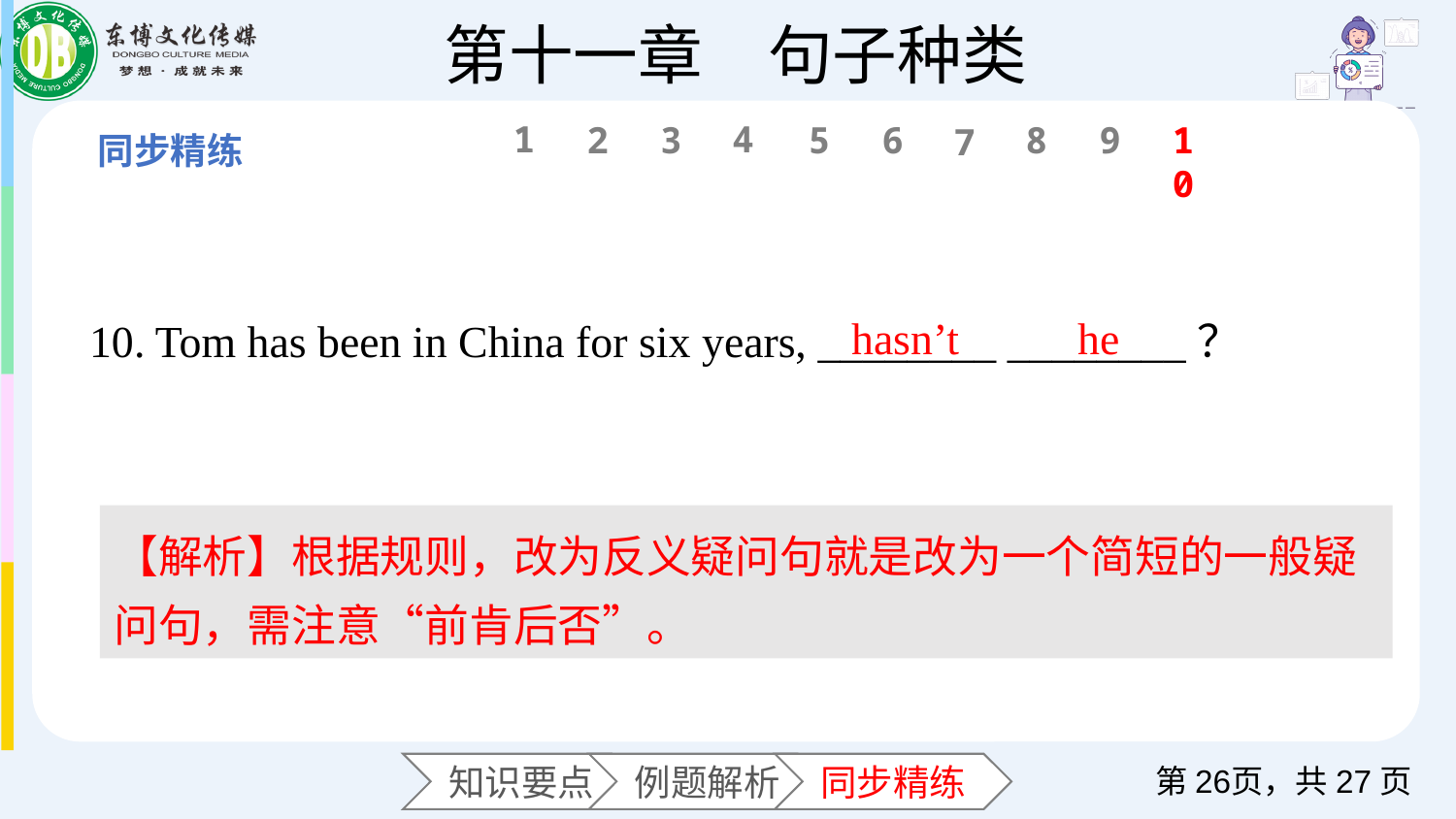

1
4
6
2
3
5
8
9
10
7

10. Tom has been in China for six years, ________ ________？
hasn’t
he
【解析】根据规则，改为反义疑问句就是改为一个简短的一般疑问句，需注意“前肯后否”。